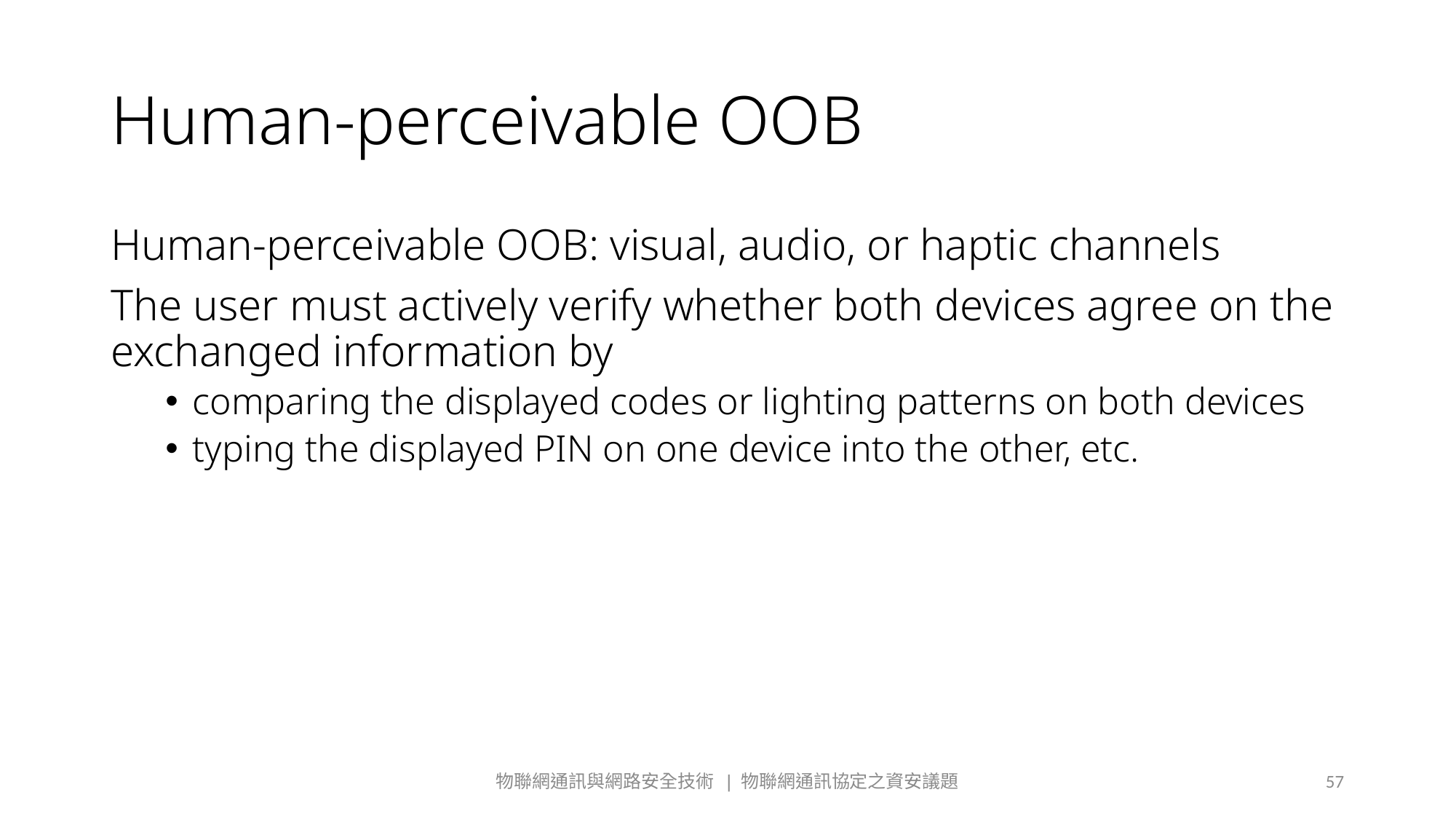

# Human-perceivable OOB
Human-perceivable OOB: visual, audio, or haptic channels
The user must actively verify whether both devices agree on the exchanged information by
comparing the displayed codes or lighting patterns on both devices
typing the displayed PIN on one device into the other, etc.
物聯網通訊與網路安全技術  | 物聯網通訊協定之資安議題
57